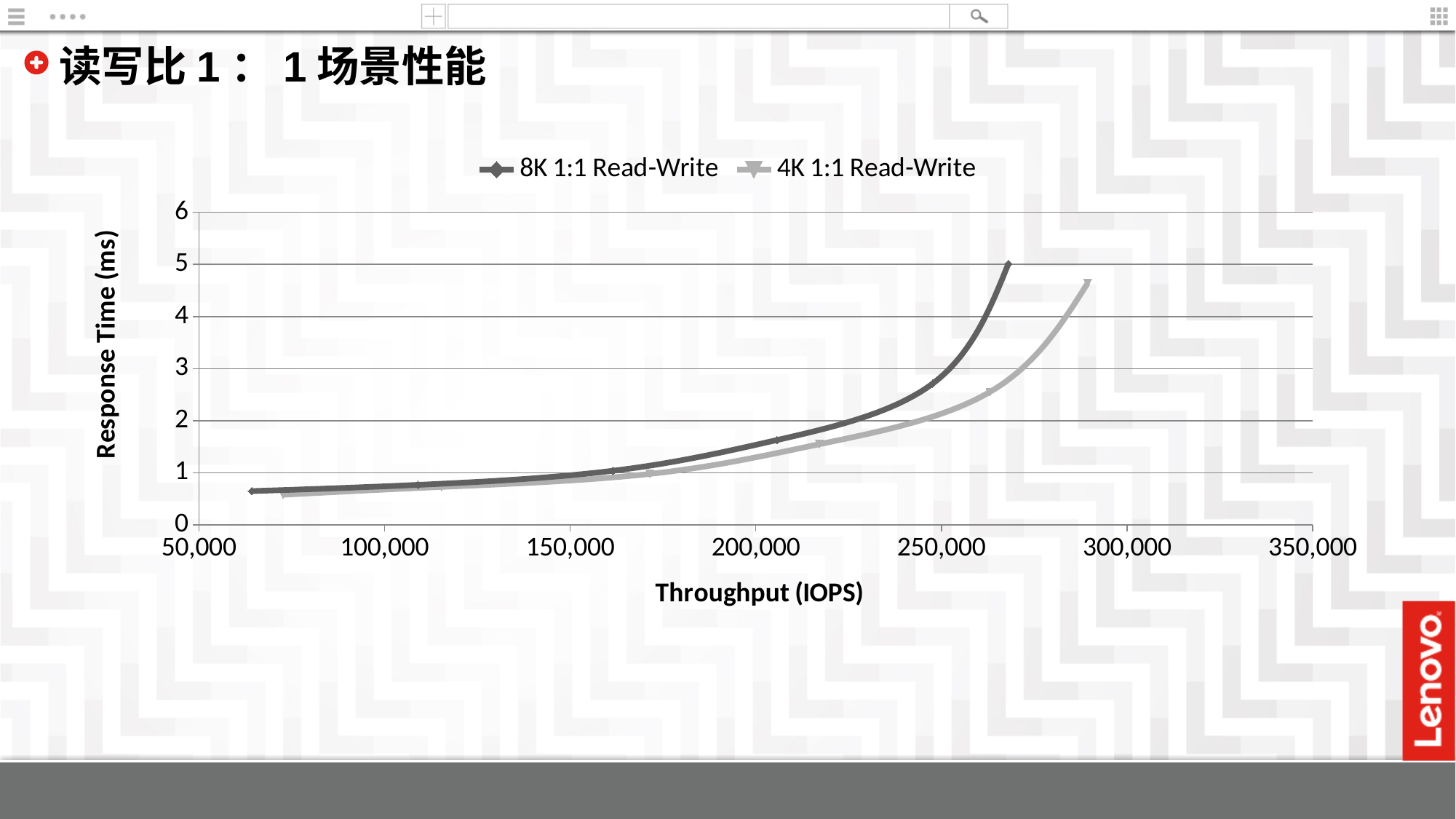

读写比1：1场景性能

### Chart

| Category | 8K 1:1 Read-Write | 4K 1:1 Read-Write |
|---|---|---|